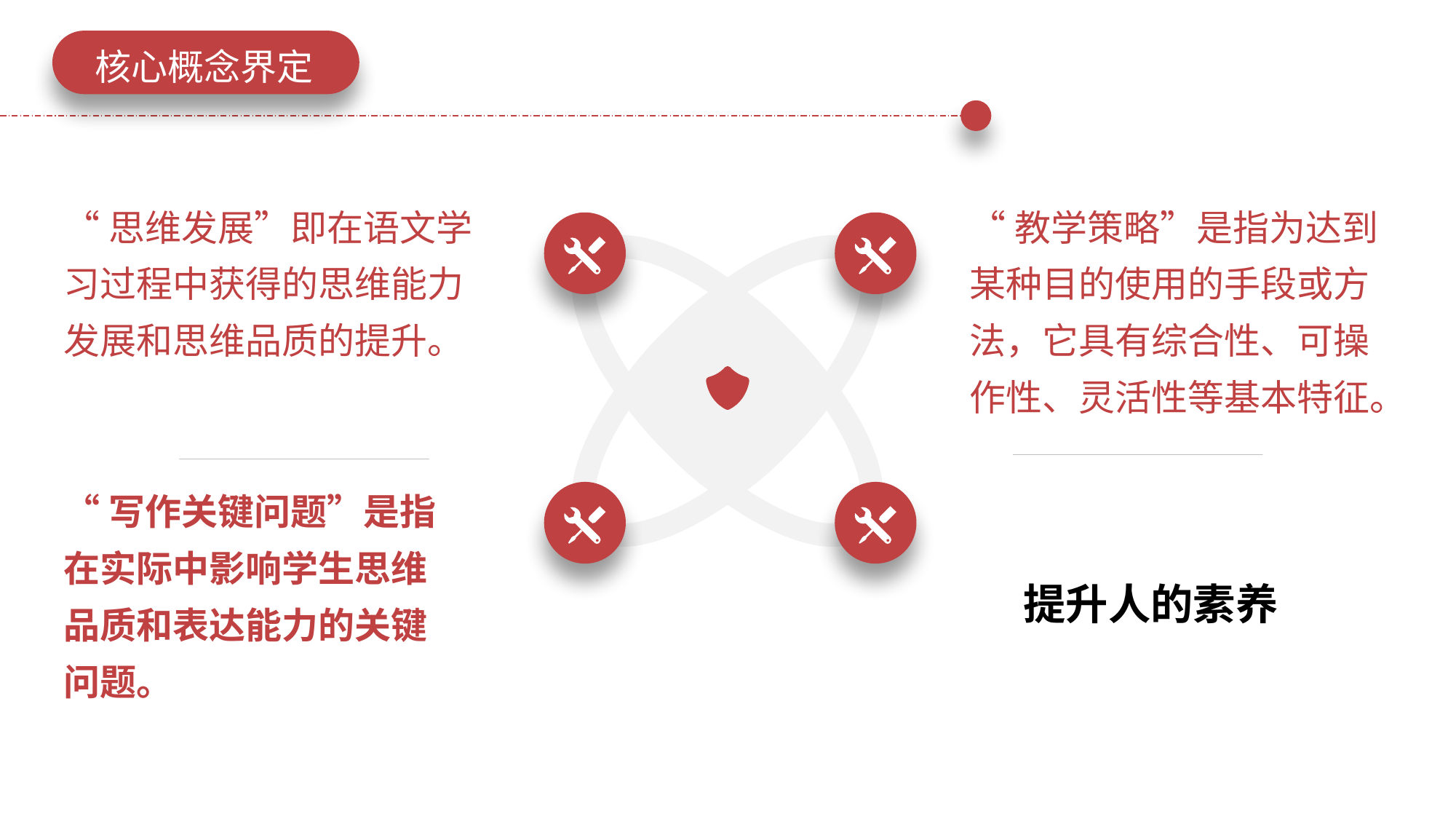

核心概念界定

“思维发展”即在语文学习过程中获得的思维能力发展和思维品质的提升。
“教学策略”是指为达到某种目的使用的手段或方法，它具有综合性、可操作性、灵活性等基本特征。

“写作关键问题”是指在实际中影响学生思维品质和表达能力的关键问题。

提升人的素养